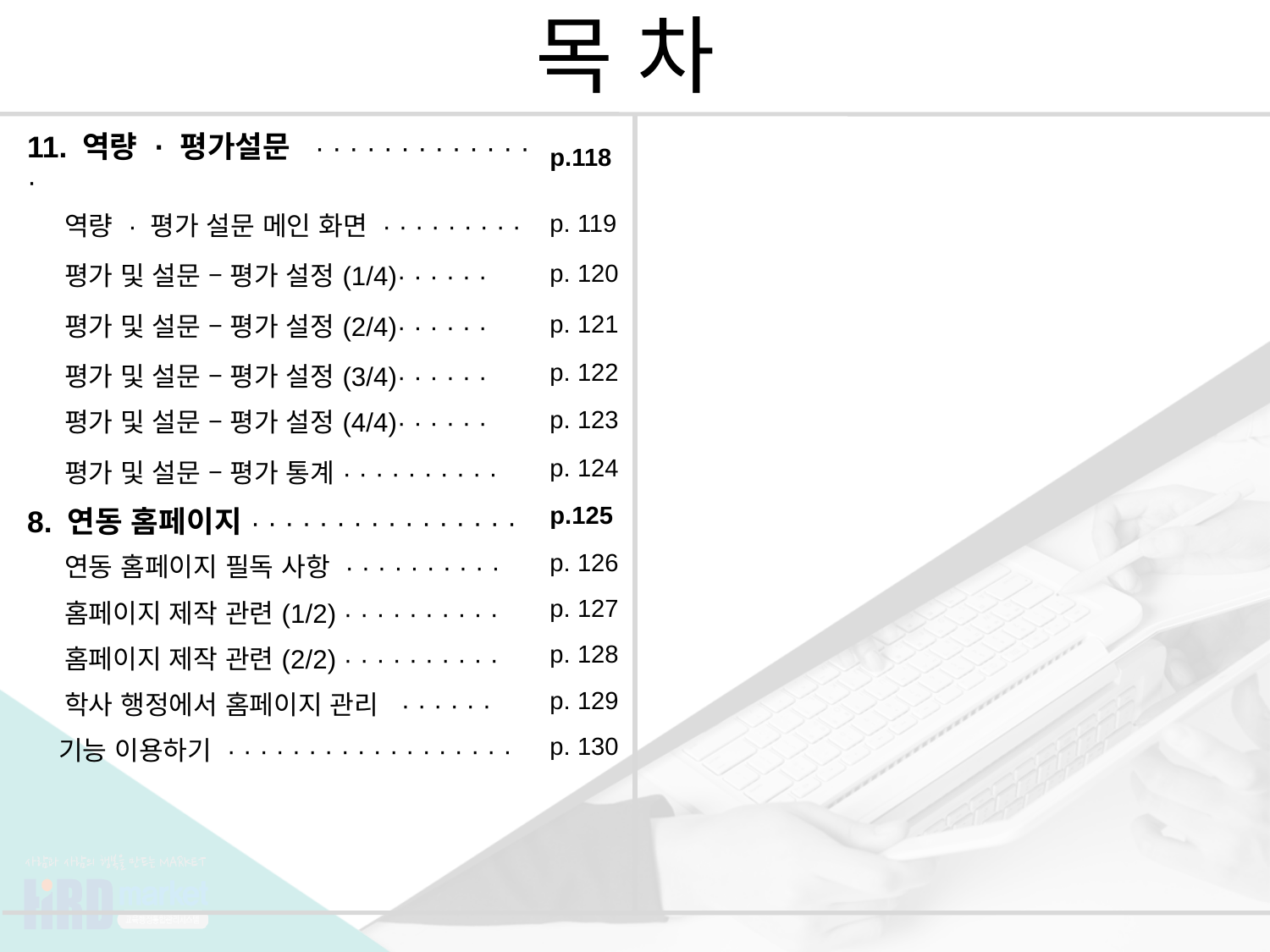

목 차

| 11. 역량 · 평가설문 · · · · · · · · · · · · · · | p.118 |
| --- | --- |
| 역량 · 평가 설문 메인 화면 · · · · · · · · · | p. 119 |
| 평가 및 설문 – 평가 설정(1/4)· · · · · · | p. 120 |
| 평가 및 설문 – 평가 설정(2/4)· · · · · · | p. 121 |
| 평가 및 설문 – 평가 설정(3/4)· · · · · · | p. 122 |
| 평가 및 설문 – 평가 설정(4/4)· · · · · · | p. 123 |
| 평가 및 설문 – 평가 통계· · · · · · · · · · | p. 124 |
| 8. 연동 홈페이지· · · · · · · · · · · · · · · · | p.125 |
| 연동 홈페이지 필독 사항 · · · · · · · · · · | p. 126 |
| 홈페이지 제작 관련(1/2) · · · · · · · · · · | p. 127 |
| 홈페이지 제작 관련(2/2) · · · · · · · · · · | p. 128 |
| 학사 행정에서 홈페이지 관리 · · · · · · | p. 129 |
| 기능 이용하기 · · · · · · · · · · · · · · · · · · | p. 130 |
|  |  |
| --- | --- |
|  |  |
|  |  |
|  |  |
|  |  |
|  |  |
|  |  |
|  |  |
|  |  |
|  |  |
|  |  |
|  |  |
|  |  |
|  |  |
|  |  |
|  |  |
|  |  |